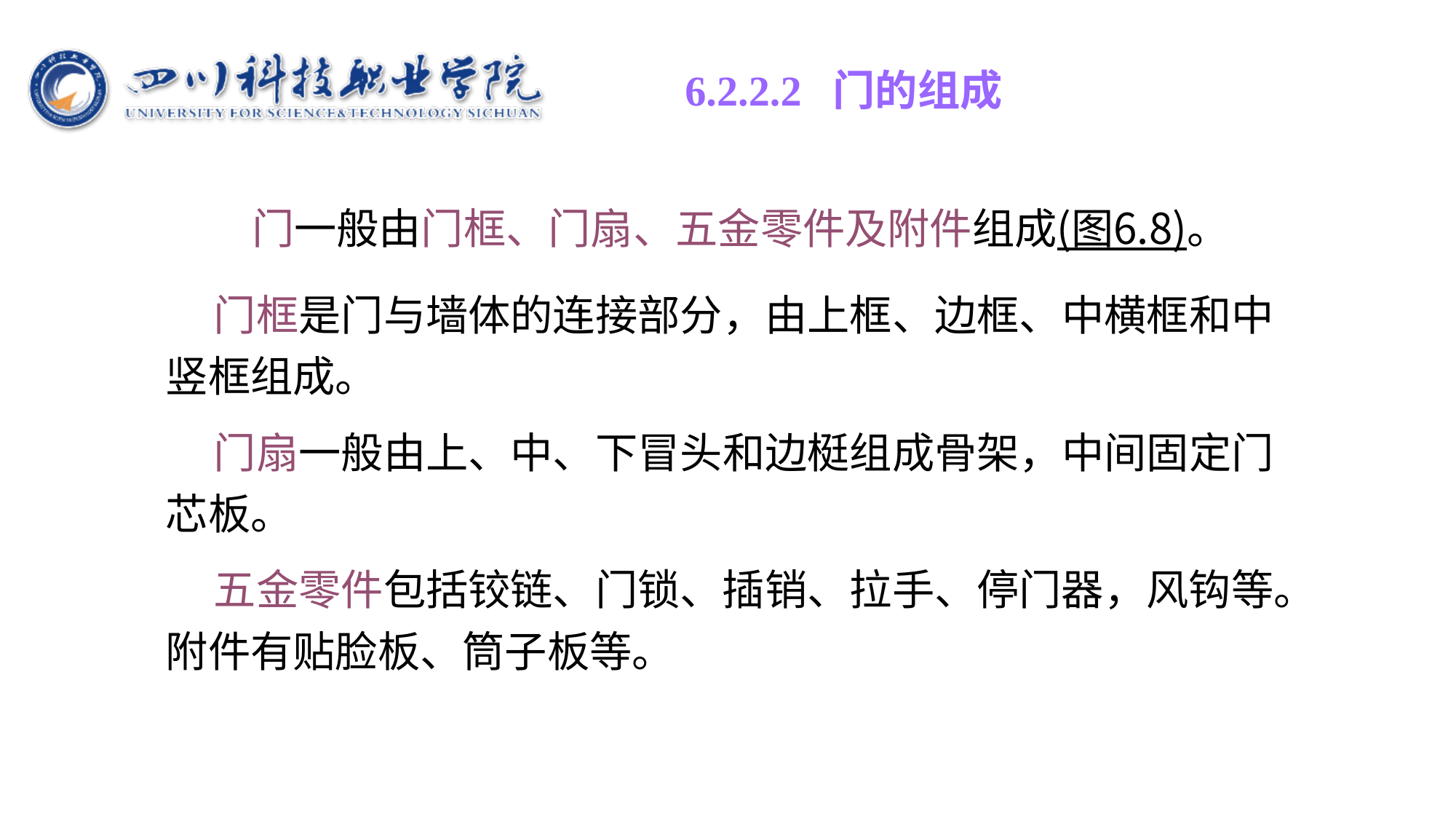

# 6.2.2.2  门的组成
        门一般由门框、门扇、五金零件及附件组成(图6.8)。
    门框是门与墙体的连接部分，由上框、边框、中横框和中竖框组成。
    门扇一般由上、中、下冒头和边梃组成骨架，中间固定门芯板。
    五金零件包括铰链、门锁、插销、拉手、停门器，风钩等。附件有贴脸板、筒子板等。